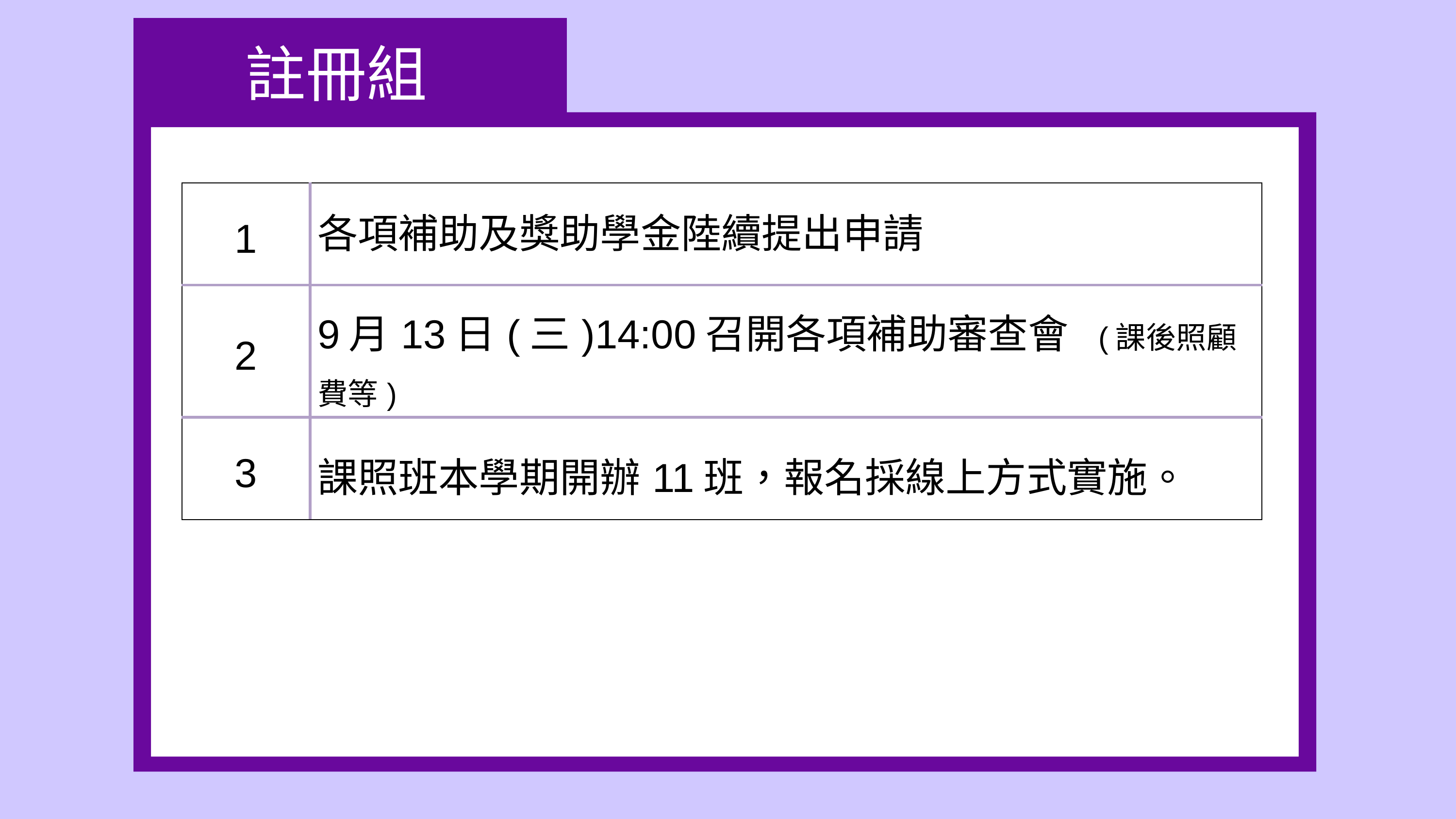

INTRODUCTION
註冊組

| 1 | 各項補助及獎助學金陸續提出申請 |
| --- | --- |
| 2 | 9月13日(三)14:00召開各項補助審查會 (課後照顧費等) |
| 3 | 課照班本學期開辦11班，報名採線上方式實施。 |